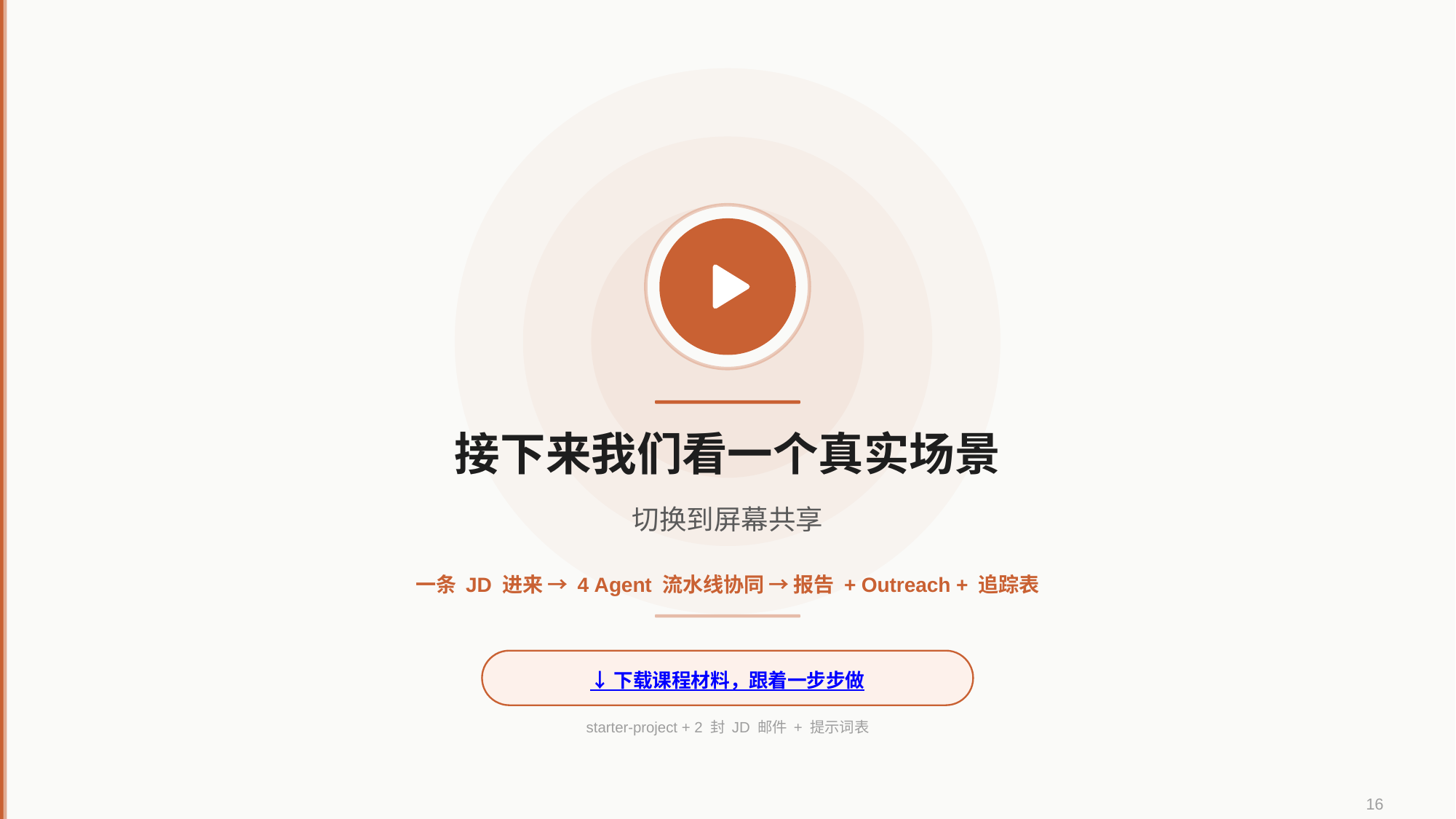

接下来我们看一个真实场景
切换到屏幕共享
一条 JD 进来 → 4 Agent 流水线协同 → 报告 + Outreach + 追踪表

↓ 下载课程材料，跟着一步步做
starter-project + 2 封 JD 邮件 + 提示词表
16